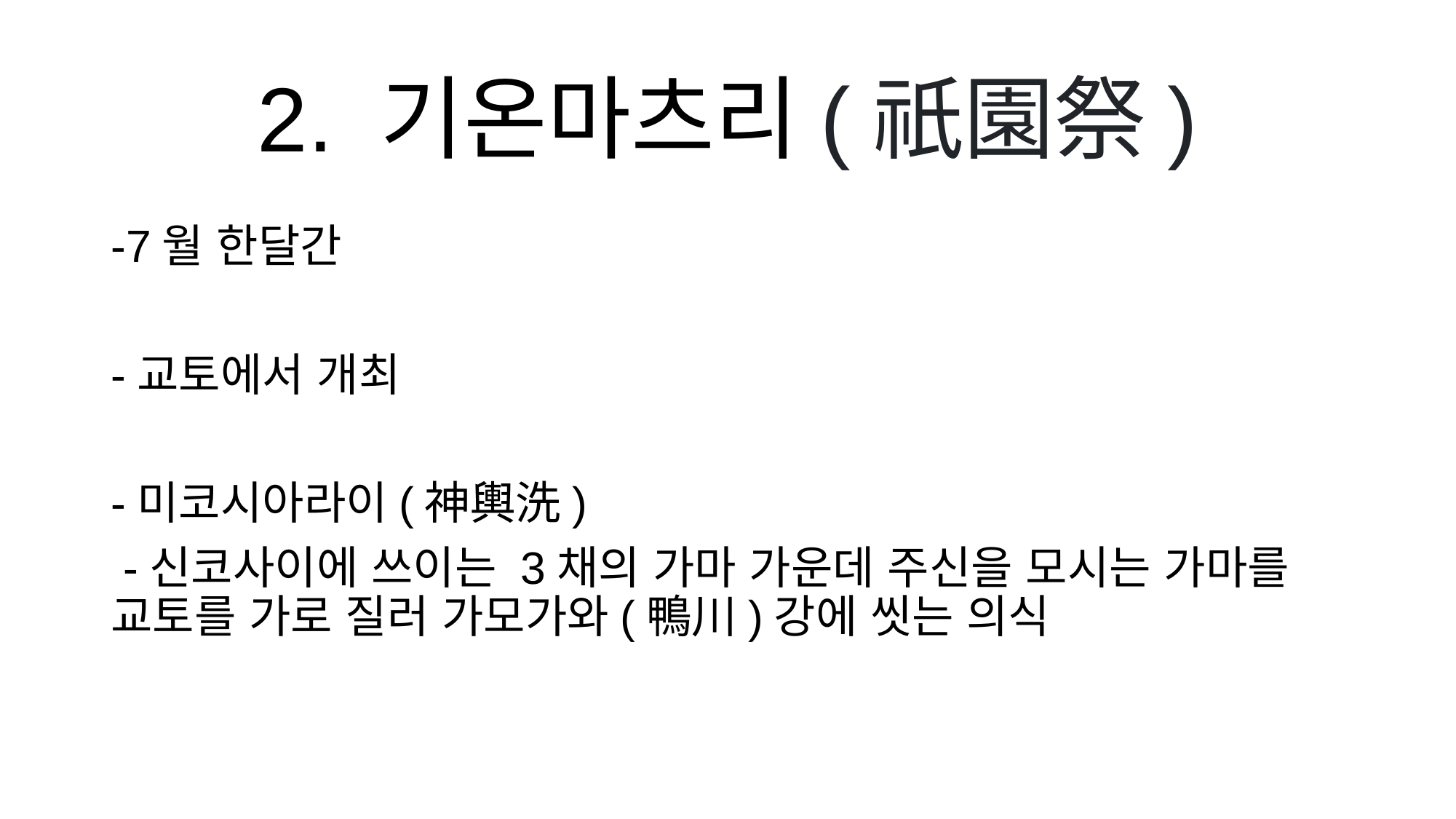

# 2. 기온마츠리(祇園祭)
-7월 한달간

-교토에서 개최

-미코시아라이(神輿洗)
 -신코사이에 쓰이는 3채의 가마 가운데 주신을 모시는 가마를 교토를 가로 질러 가모가와(鴨川)강에 씻는 의식